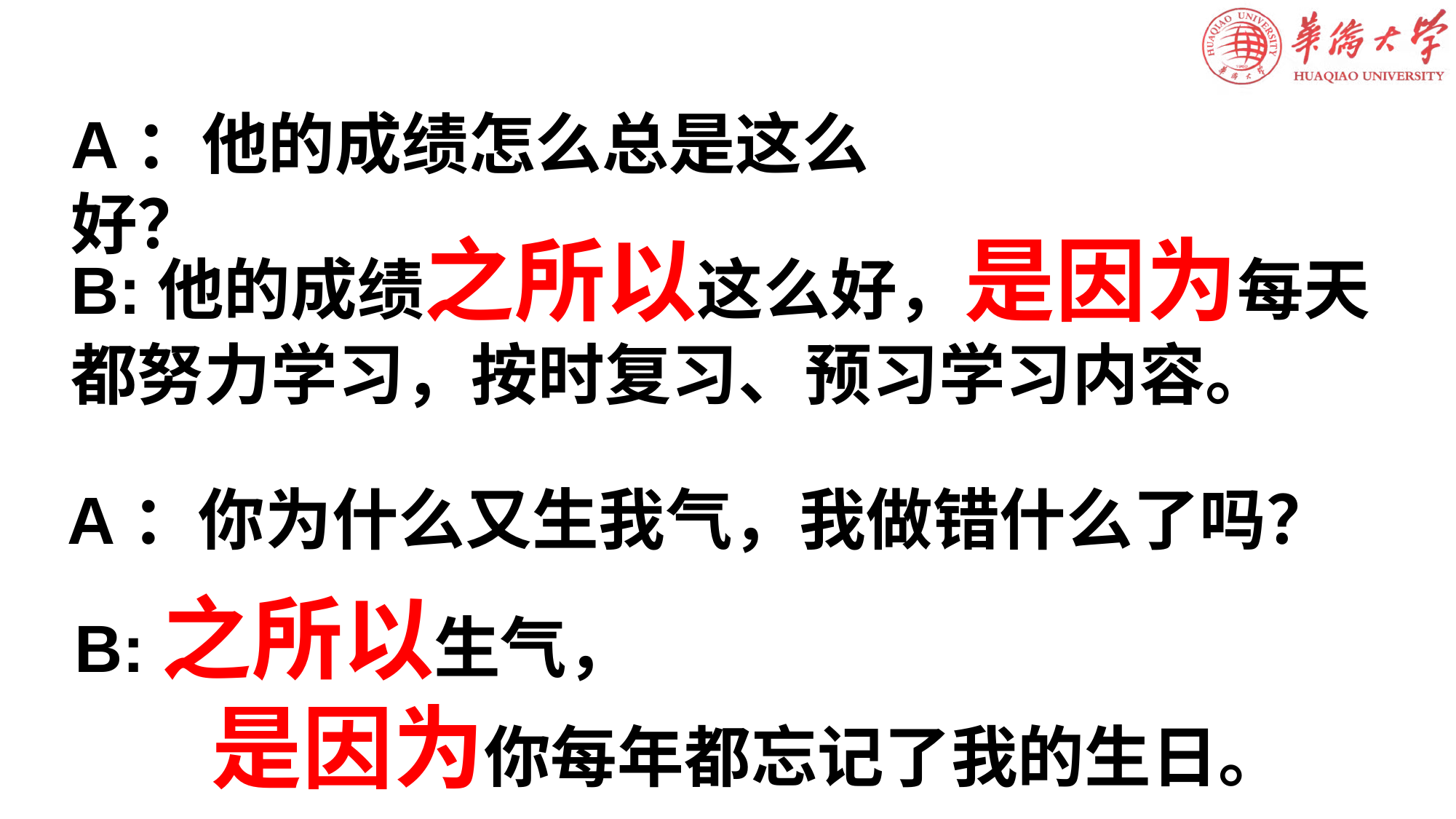

A：他的成绩怎么总是这么好？
B:他的成绩之所以这么好，是因为每天都努力学习，按时复习、预习学习内容。
A：你为什么又生我气，我做错什么了吗？
B:之所以生气，
        是因为你每年都忘记了我的生日。